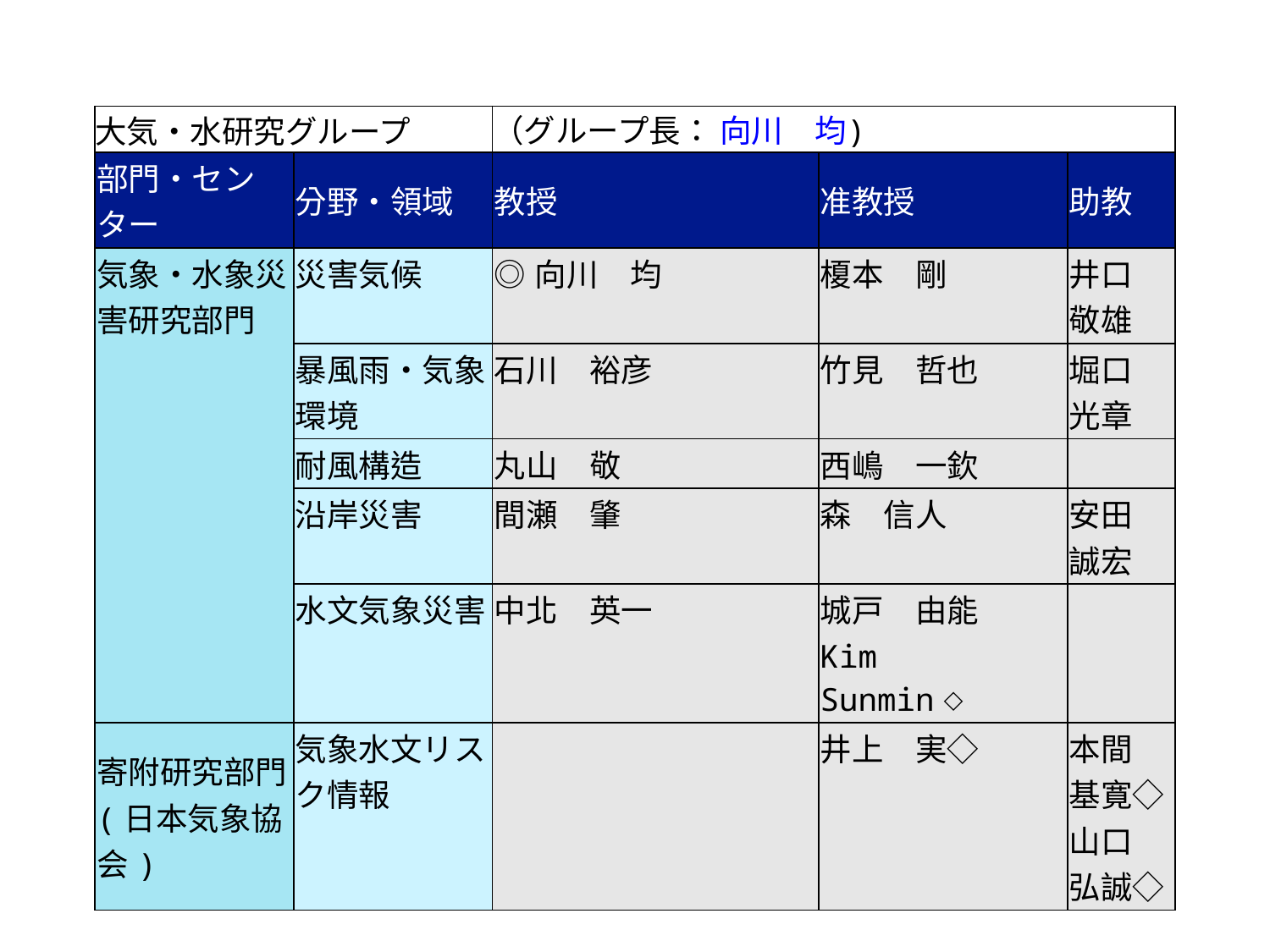

| 大気・水研究グループ |  | （グループ長： 向川　均) |  |  |
| --- | --- | --- | --- | --- |
| 部門・センター | 分野・領域 | 教授 | 准教授 | 助教 |
| 気象・水象災害研究部門 | 災害気候 | ◎向川　均 | 榎本　剛 | 井口　敬雄 |
|  | 暴風雨・気象環境 | 石川　裕彦 | 竹見　哲也 | 堀口　光章 |
|  | 耐風構造 | 丸山　敬 | 西嶋　一欽 |  |
|  | 沿岸災害 | 間瀬　肇 | 森　信人 | 安田　誠宏 |
|  | 水文気象災害 | 中北　英一 | 城戸　由能　 Kim　Sunmin◇ |  |
| 寄附研究部門(日本気象協会) | 気象水文リスク情報 |  | 井上　実◇ | 本間　基寛◇ 山口　弘誠◇ |